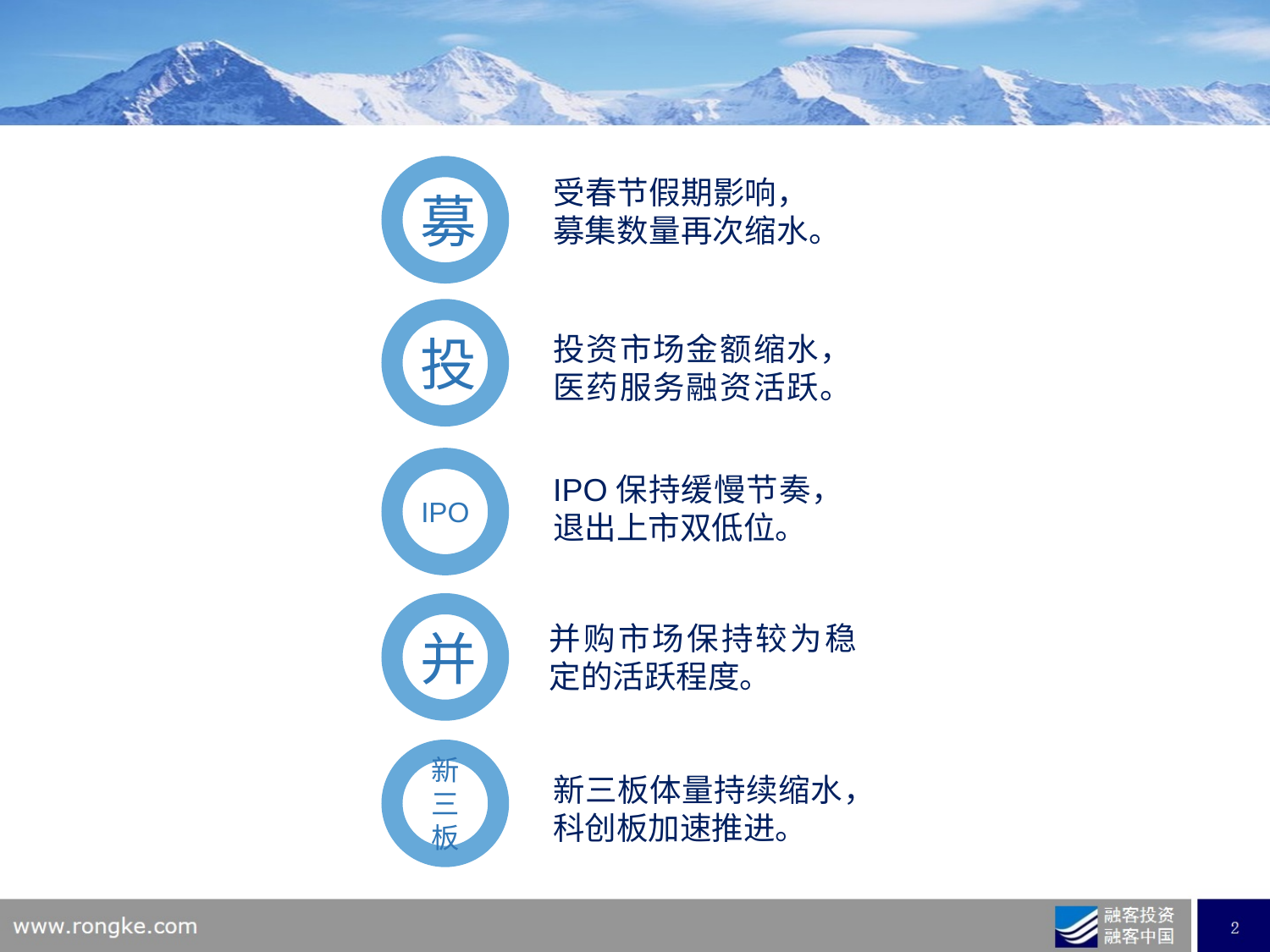

募
受春节假期影响，募集数量再次缩水。
投
投资市场金额缩水，医药服务融资活跃。
IPO
IPO保持缓慢节奏，退出上市双低位。
并
并购市场保持较为稳定的活跃程度。
新三板
新三板体量持续缩水，科创板加速推进。